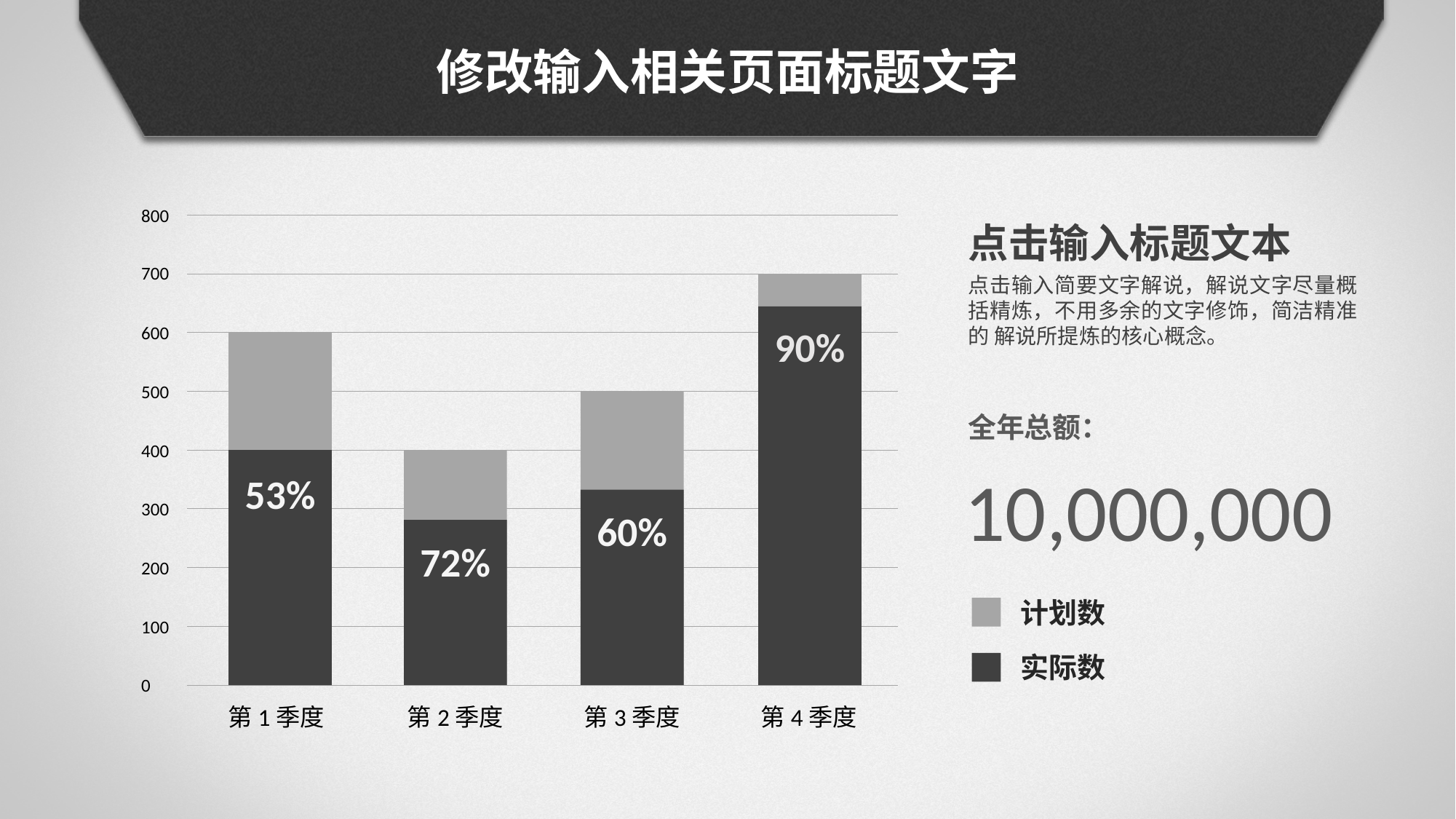

修改输入相关页面标题文字
800
点击输入标题文本
700
点击输入简要文字解说，解说文字尽量概括精炼，不用多余的文字修饰，简洁精准的 解说所提炼的核心概念。

600
90%

500

全年总额：
400

10,000,000
53%

300
60%

72%
200
计划数

100
实际数

0
第1季度
第2季度
第3季度
第4季度